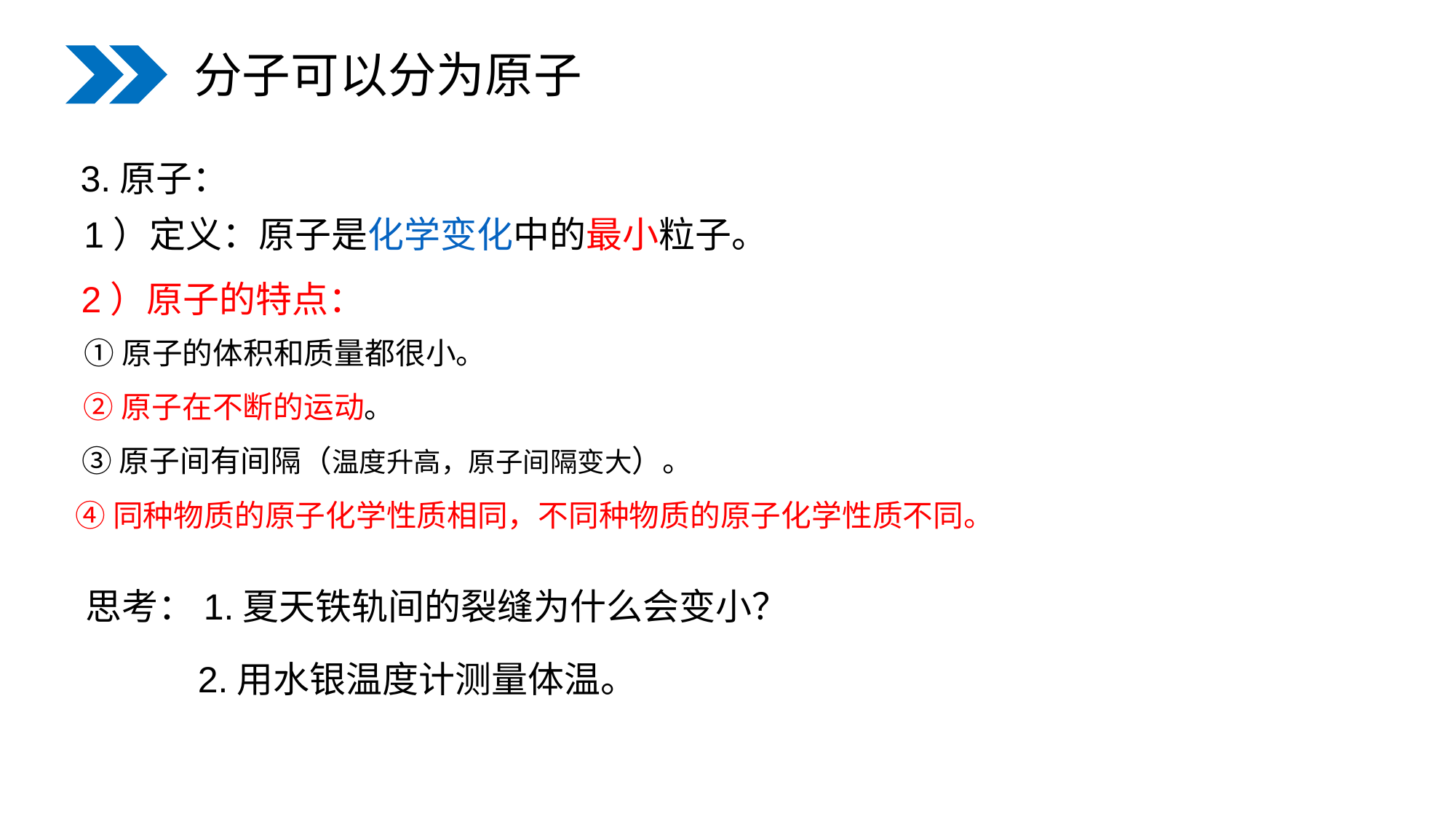

分子可以分为原子
3.原子：
1）定义：原子是化学变化中的最小粒子。
2）原子的特点：
  ①原子的体积和质量都很小。
  ②原子在不断的运动。
  ③原子间有间隔（温度升高，原子间隔变大）。
    ④同种物质的原子化学性质相同，不同种物质的原子化学性质不同。
思考：1.夏天铁轨间的裂缝为什么会变小？
           2.用水银温度计测量体温。